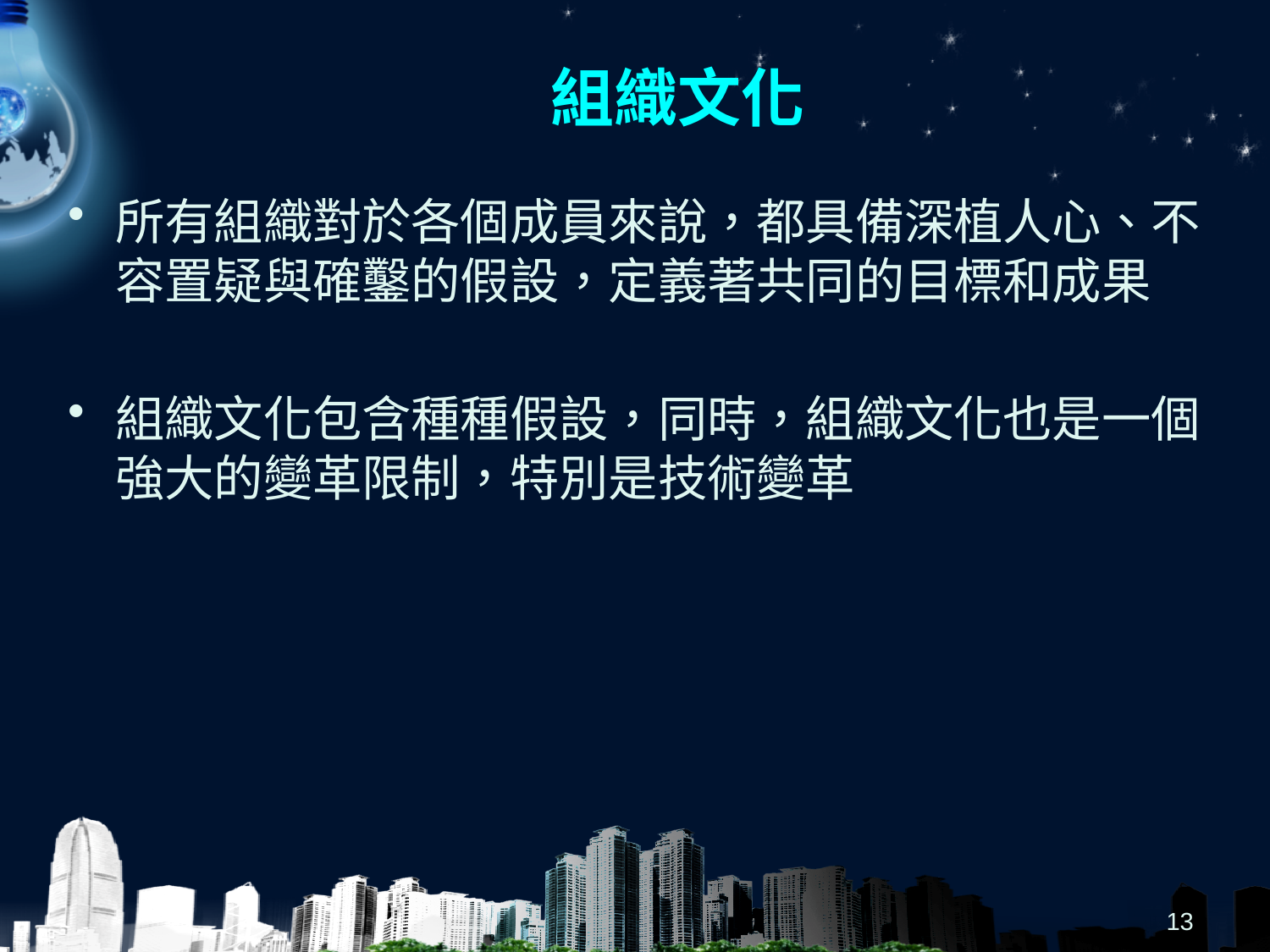

# 組織文化
所有組織對於各個成員來說，都具備深植人心、不容置疑與確鑿的假設，定義著共同的目標和成果

組織文化包含種種假設，同時，組織文化也是一個強大的變革限制，特別是技術變革
13